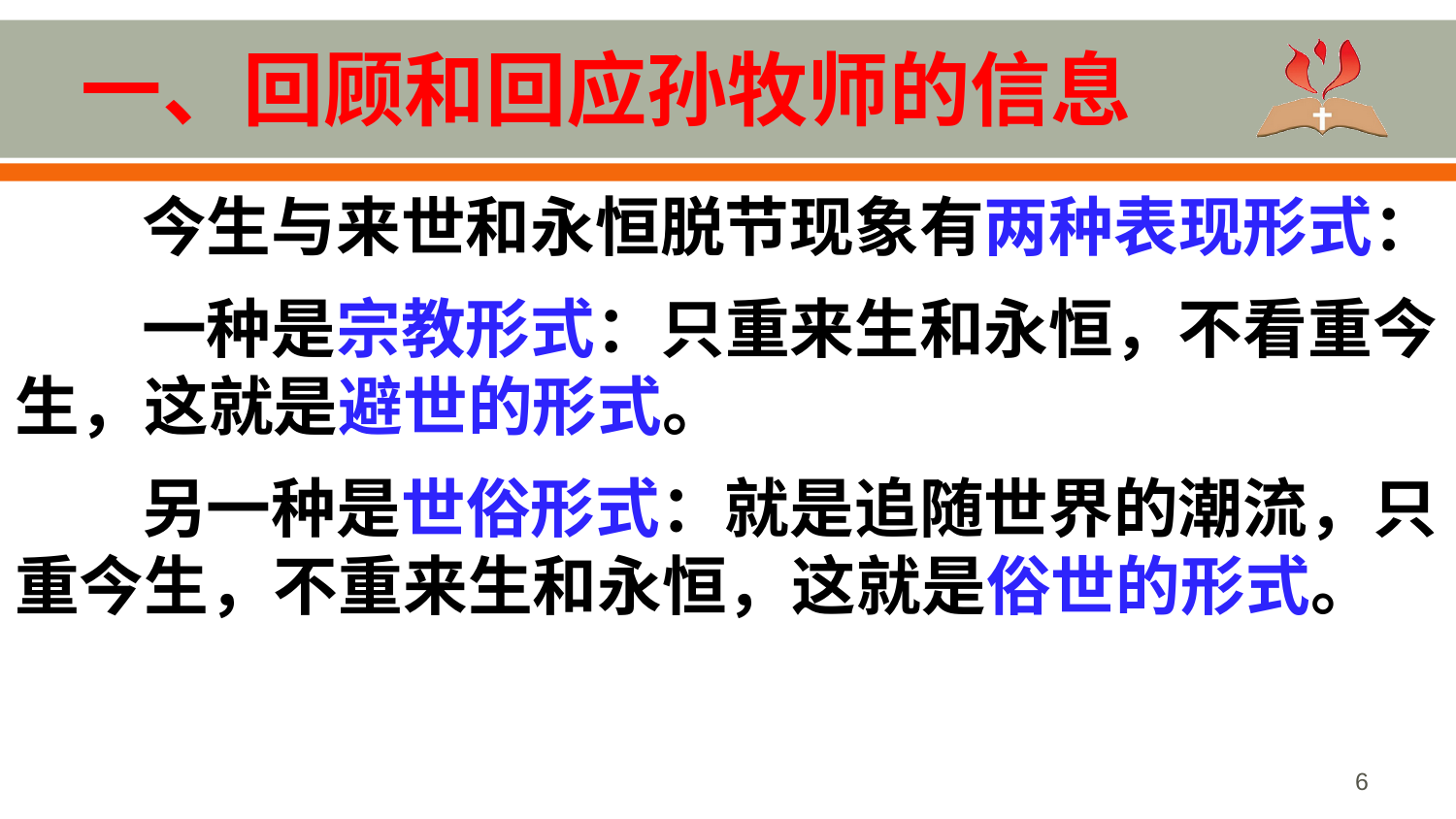

# 一、回顾和回应孙牧师的信息
今生与来世和永恒脱节现象有两种表现形式：
一种是宗教形式：只重来生和永恒，不看重今生，这就是避世的形式。
另一种是世俗形式：就是追随世界的潮流，只重今生，不重来生和永恒，这就是俗世的形式。

6